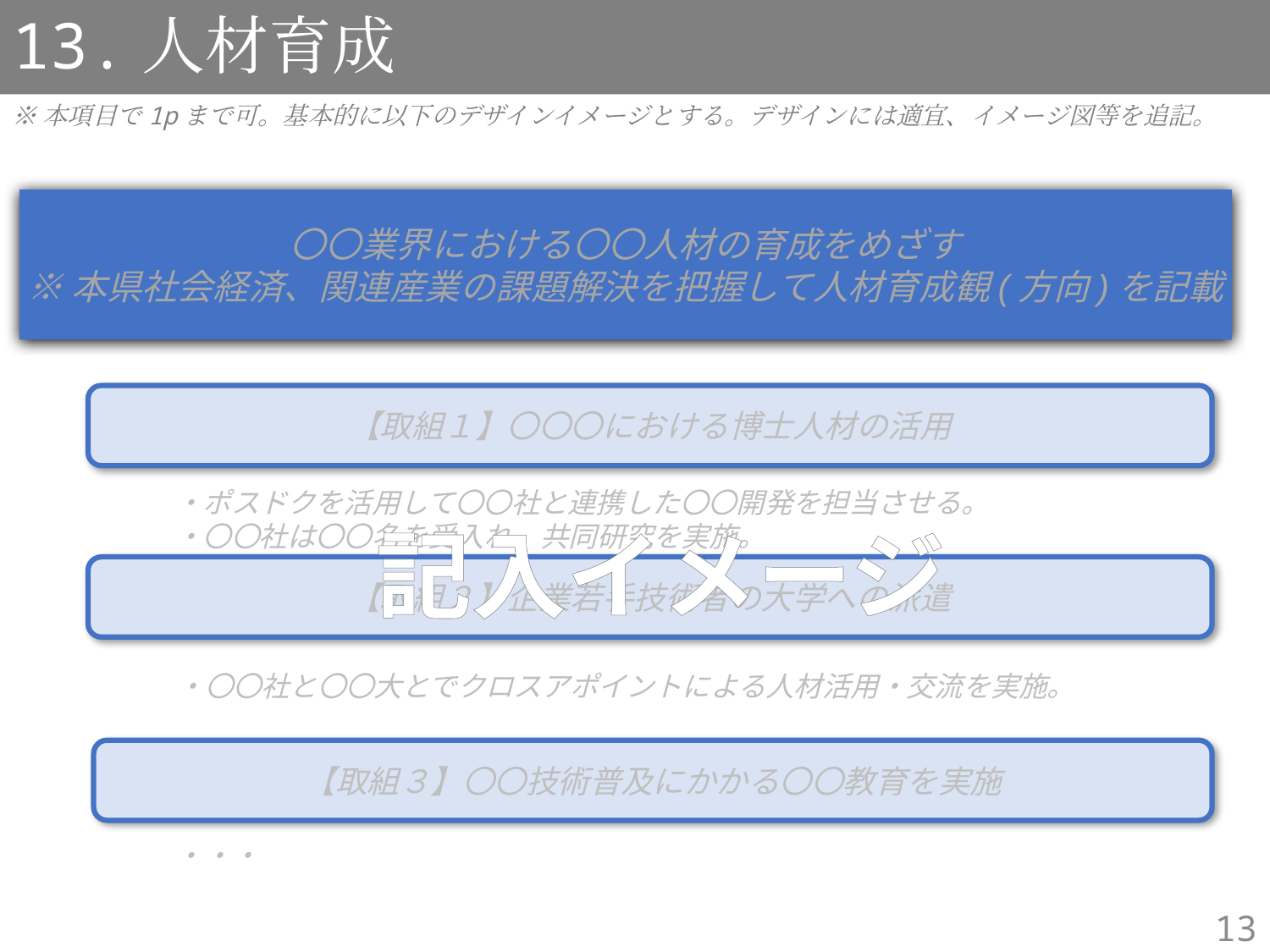

13.人材育成
※本項目で1pまで可。基本的に以下のデザインイメージとする。デザインには適宜、イメージ図等を追記。
〇〇業界における〇〇人材の育成をめざす
※本県社会経済、関連産業の課題解決を把握して人材育成観(方向)を記載
【取組１】〇〇〇における博士人材の活用
・ポスドクを活用して〇〇社と連携した〇〇開発を担当させる。
・〇〇社は〇〇名を受入れ、共同研究を実施。
記入イメージ
【取組２】企業若手技術者の大学への派遣
・〇〇社と〇〇大とでクロスアポイントによる人材活用・交流を実施。
【取組３】〇〇技術普及にかかる〇〇教育を実施
・・・
13